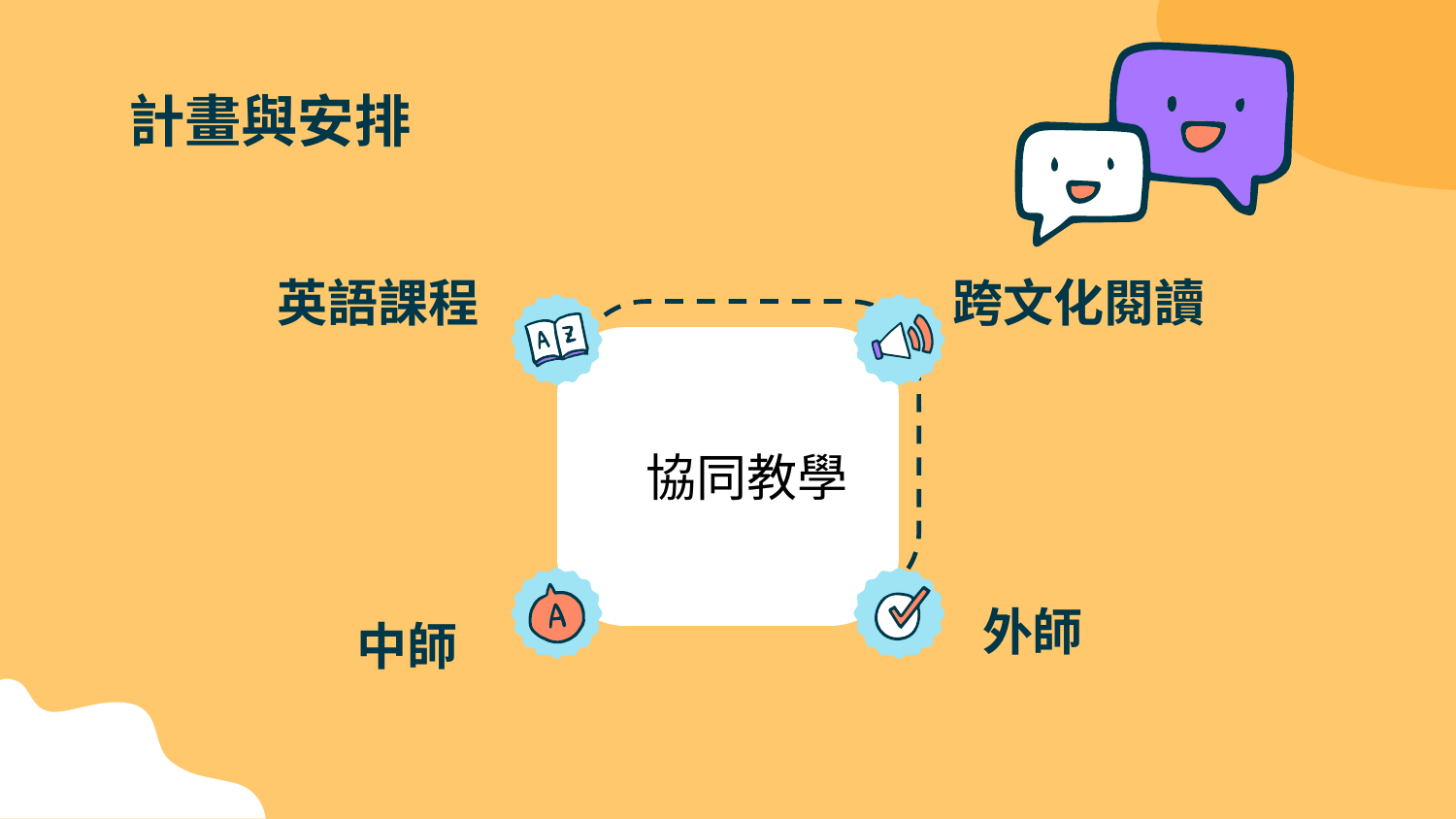

# 計畫與安排
英語課程
跨文化閱讀

   協同教學

     外師

中師